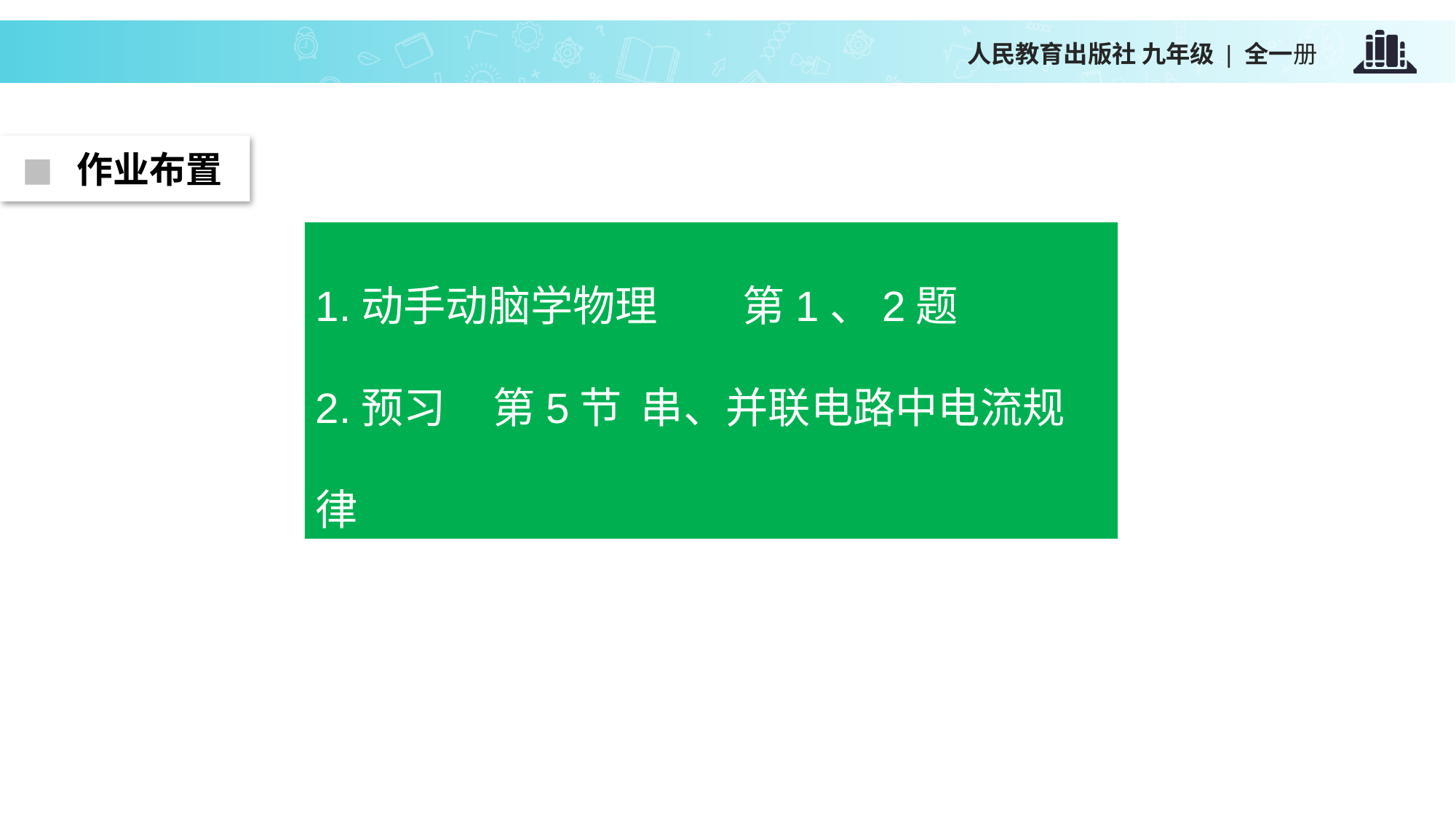

人民教育出版社 九年级 | 全一册
     作业布置

1.动手动脑学物理         第1、2题
2.预习     第5节  串、并联电路中电流规律